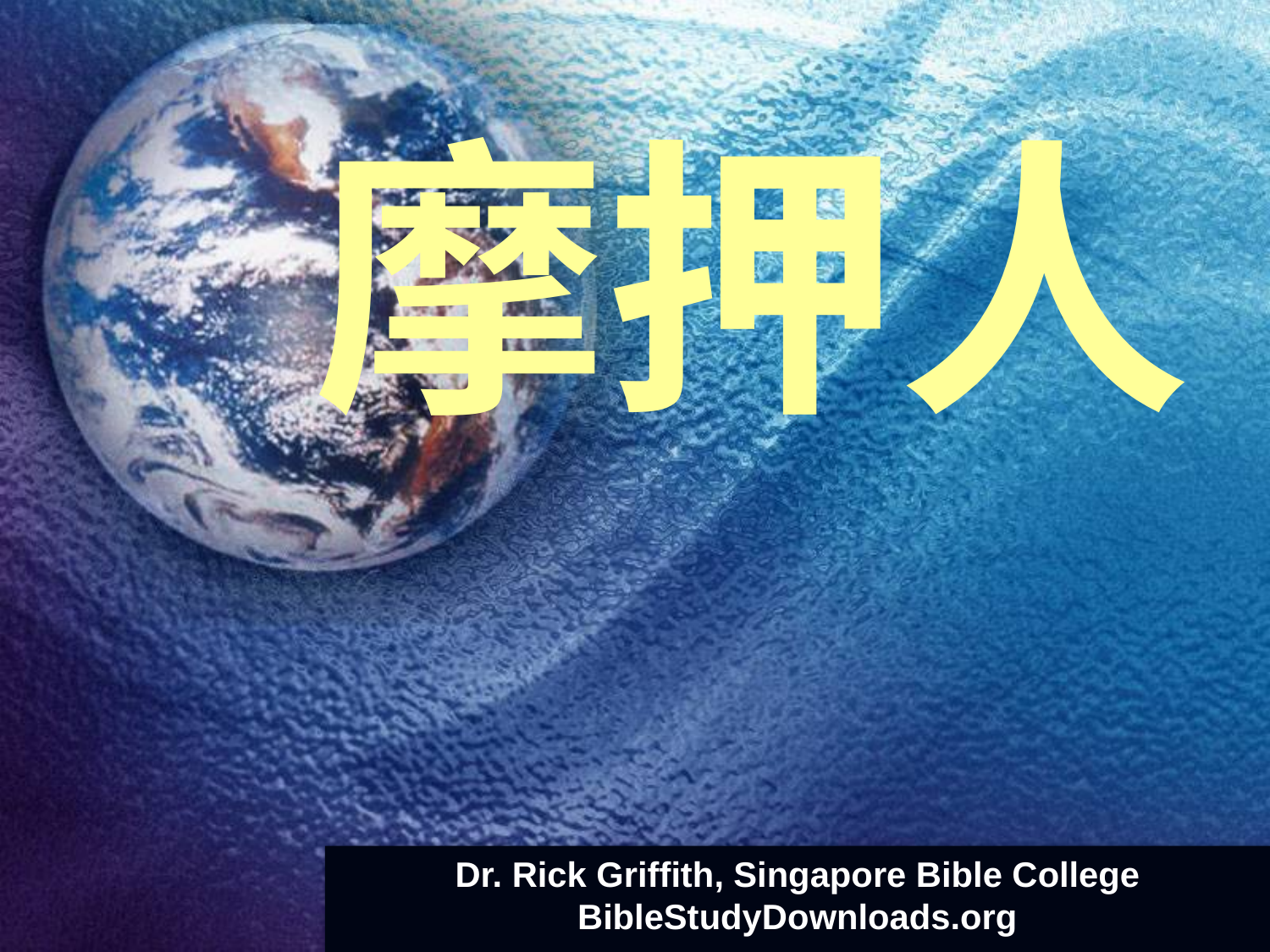

# 摩押人

Dr. Rick Griffith, Singapore Bible College
BibleStudyDownloads.org